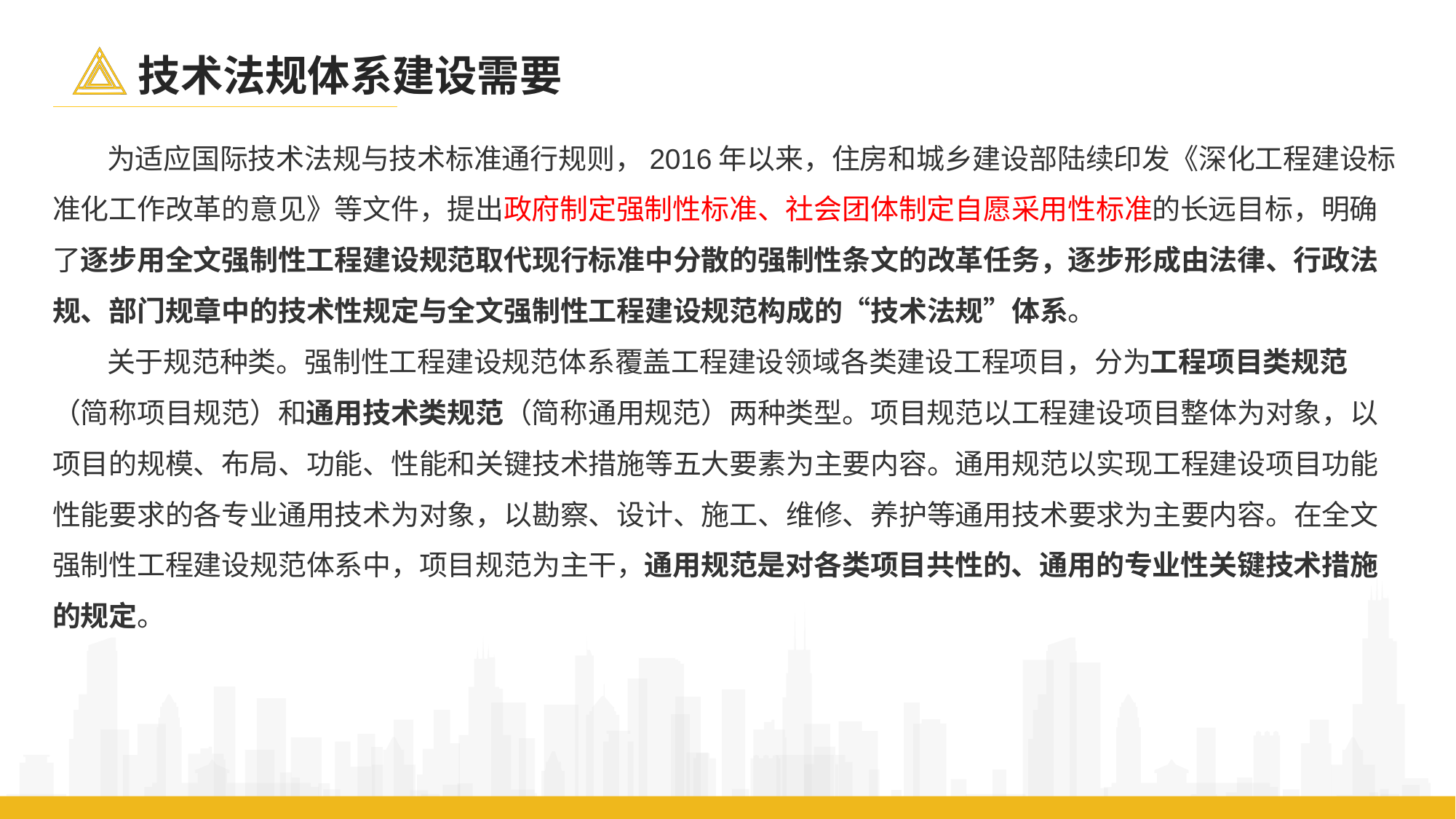

技术法规体系建设需要
为适应国际技术法规与技术标准通行规则，2016年以来，住房和城乡建设部陆续印发《深化工程建设标准化工作改革的意见》等文件，提出政府制定强制性标准、社会团体制定自愿采用性标准的长远目标，明确了逐步用全文强制性工程建设规范取代现行标准中分散的强制性条文的改革任务，逐步形成由法律、行政法规、部门规章中的技术性规定与全文强制性工程建设规范构成的“技术法规”体系。
关于规范种类。强制性工程建设规范体系覆盖工程建设领域各类建设工程项目，分为工程项目类规范（简称项目规范）和通用技术类规范（简称通用规范）两种类型。项目规范以工程建设项目整体为对象，以项目的规模、布局、功能、性能和关键技术措施等五大要素为主要内容。通用规范以实现工程建设项目功能性能要求的各专业通用技术为对象，以勘察、设计、施工、维修、养护等通用技术要求为主要内容。在全文强制性工程建设规范体系中，项目规范为主干，通用规范是对各类项目共性的、通用的专业性关键技术措施的规定。